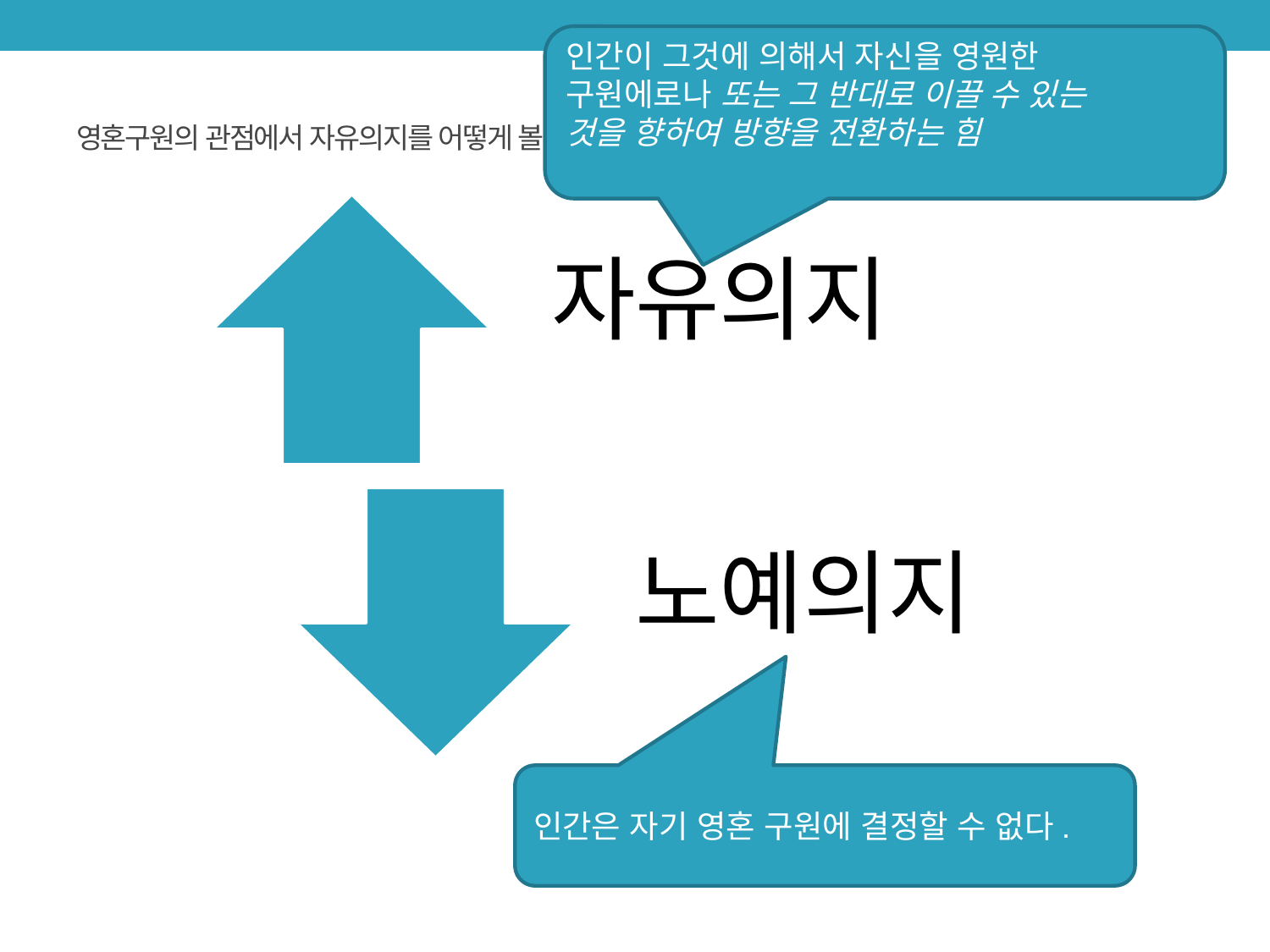

인간이 그것에 의해서 자신을 영원한
구원에로나 또는 그 반대로 이끌 수 있는
것을 향하여 방향을 전환하는 힘

# 영혼구원의 관점에서 자유의지를 어떻게 볼 것인가?
자유의지
노예의지
인간은 자기 영혼 구원에 결정할 수 없다.